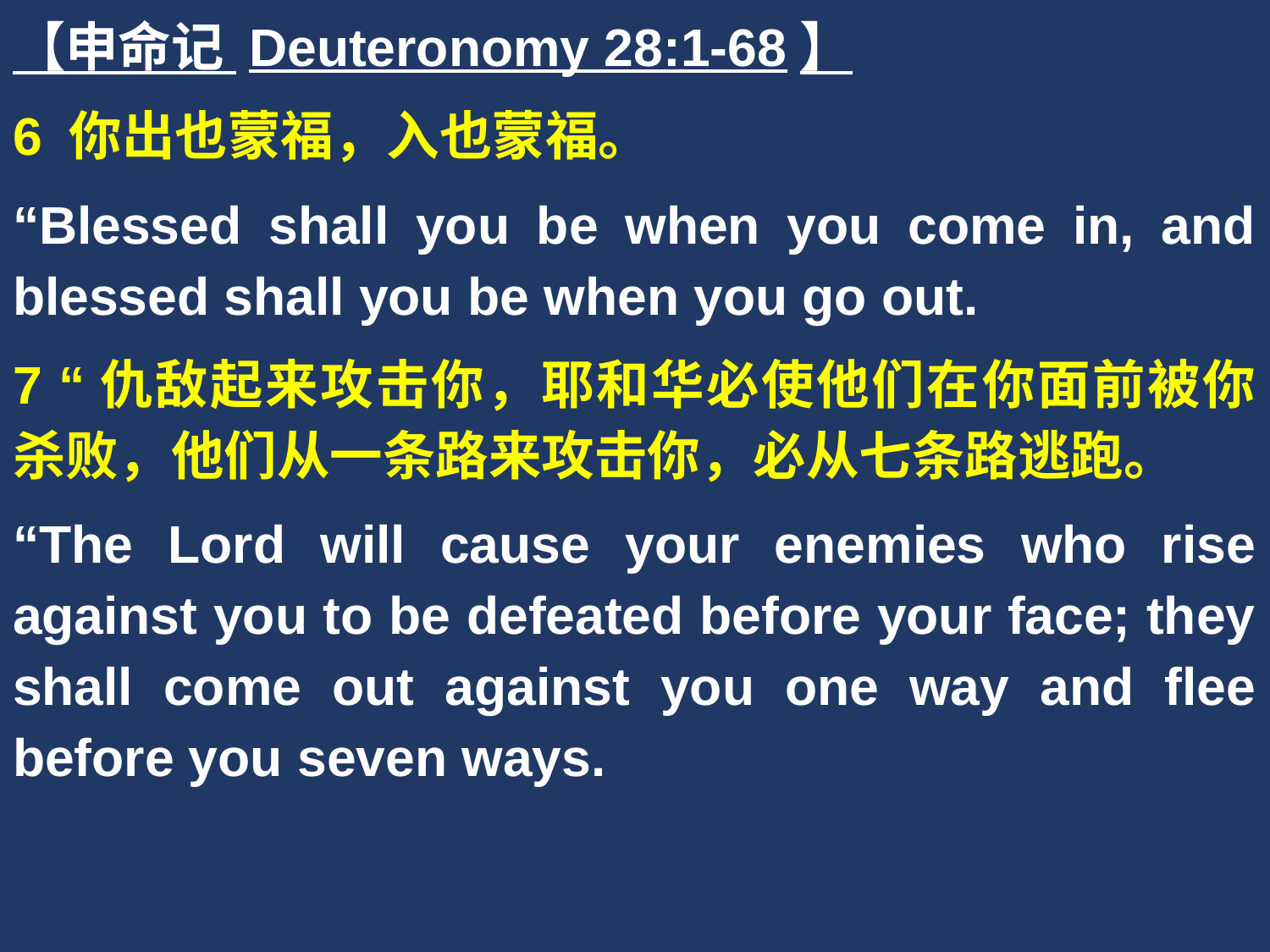

【申命记 Deuteronomy 28:1-68】
6 你出也蒙福，入也蒙福。
“Blessed shall you be when you come in, and blessed shall you be when you go out.
7 “仇敌起来攻击你，耶和华必使他们在你面前被你杀败，他们从一条路来攻击你，必从七条路逃跑。
“The Lord will cause your enemies who rise against you to be defeated before your face; they shall come out against you one way and flee before you seven ways.